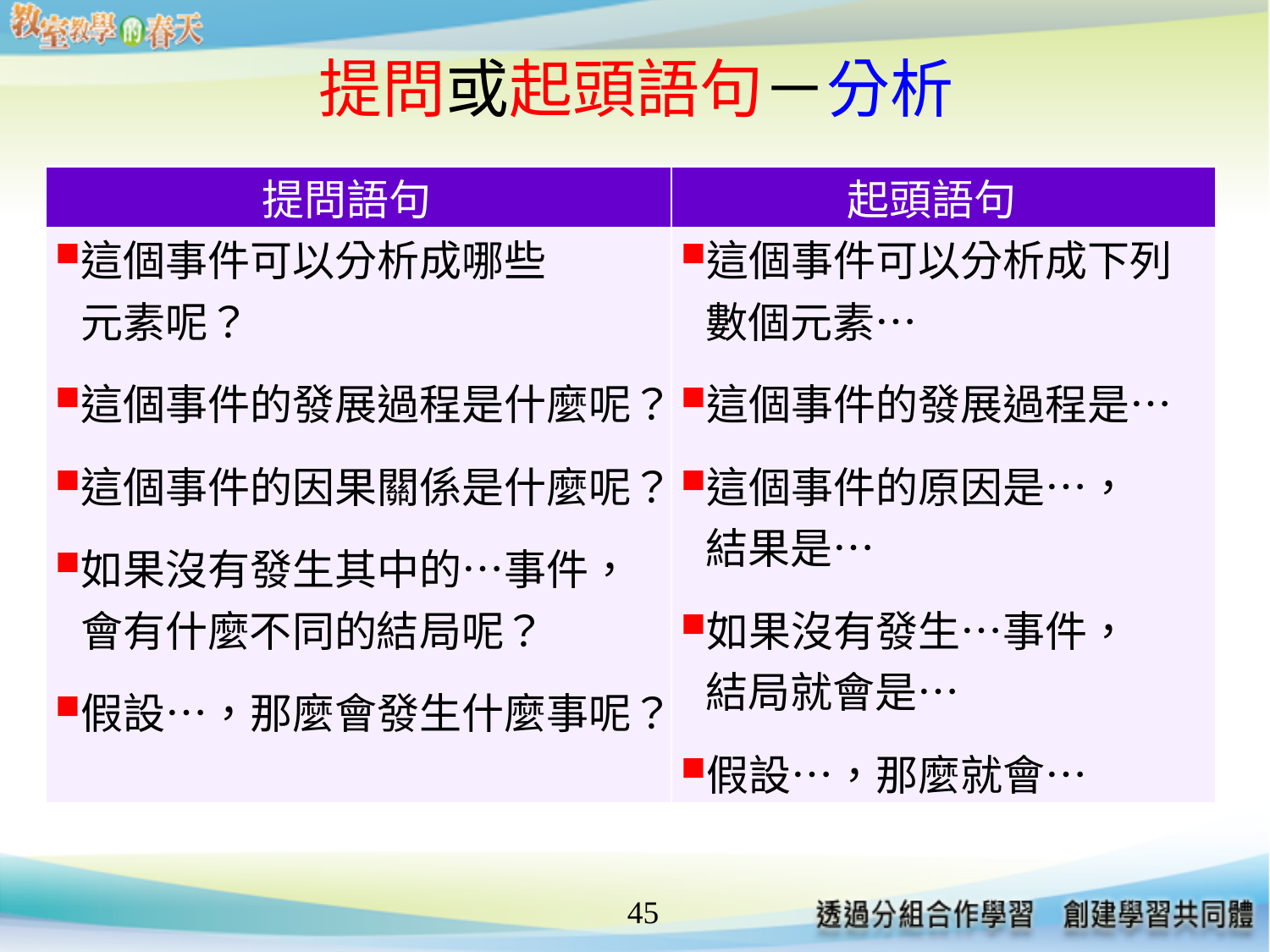

# 提問或起頭語句－分析
| 提問語句 | 起頭語句 |
| --- | --- |
| 這個事件可以分析成哪些 元素呢？ 這個事件的發展過程是什麼呢？ 這個事件的因果關係是什麼呢？ 如果沒有發生其中的…事件，會有什麼不同的結局呢？ 假設…，那麼會發生什麼事呢？ | 這個事件可以分析成下列 數個元素… 這個事件的發展過程是… 這個事件的原因是…， 結果是… 如果沒有發生…事件， 結局就會是… 假設…，那麼就會… |
45